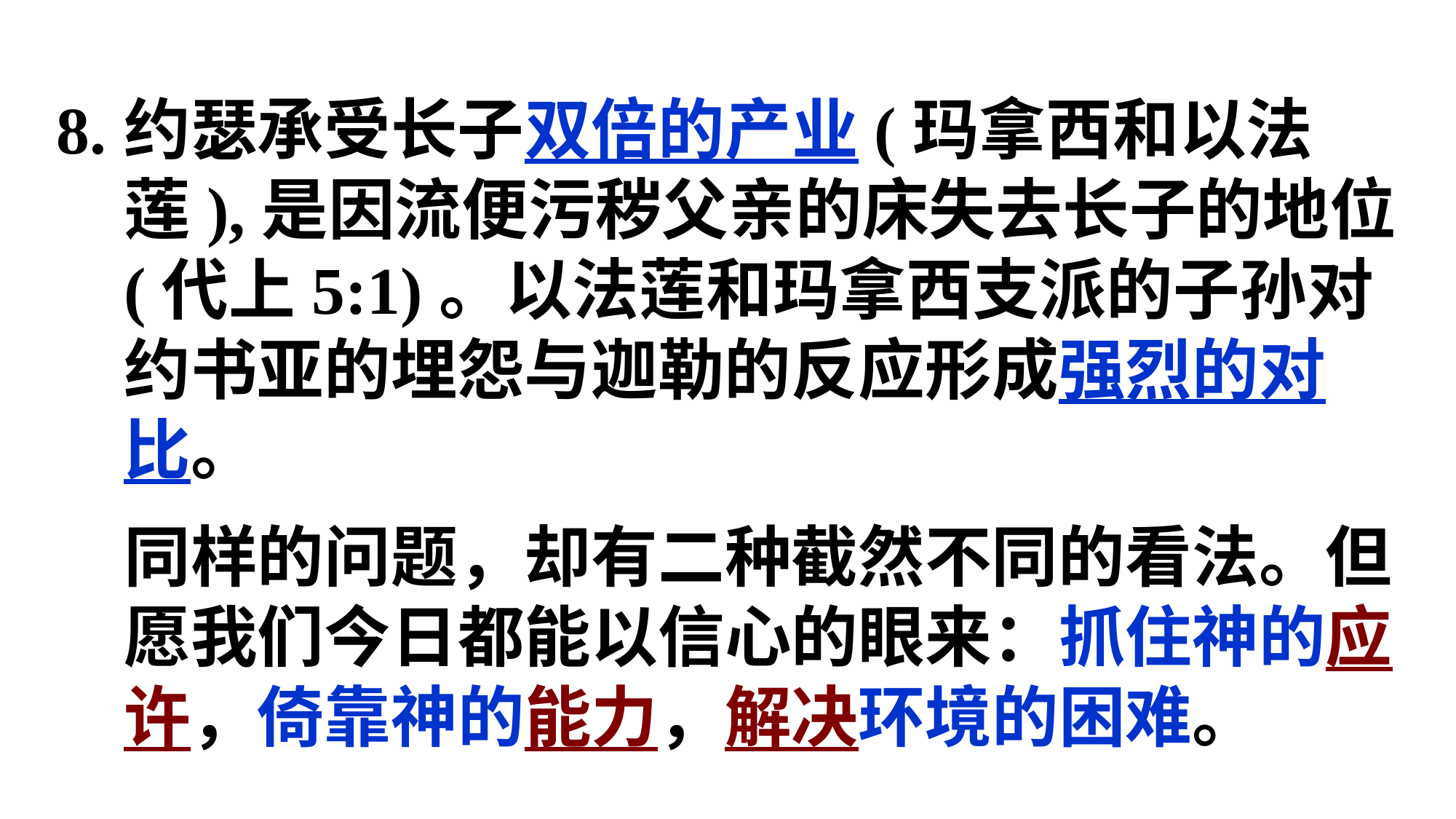

8. 	约瑟承受长子双倍的产业(玛拿西和以法莲),是因流便污秽父亲的床失去长子的地位(代上5:1)。以法莲和玛拿西支派的子孙对约书亚的埋怨与迦勒的反应形成强烈的对比。
	同样的问题，却有二种截然不同的看法。但愿我们今日都能以信心的眼来：抓住神的应许，倚靠神的能力，解决环境的困难。